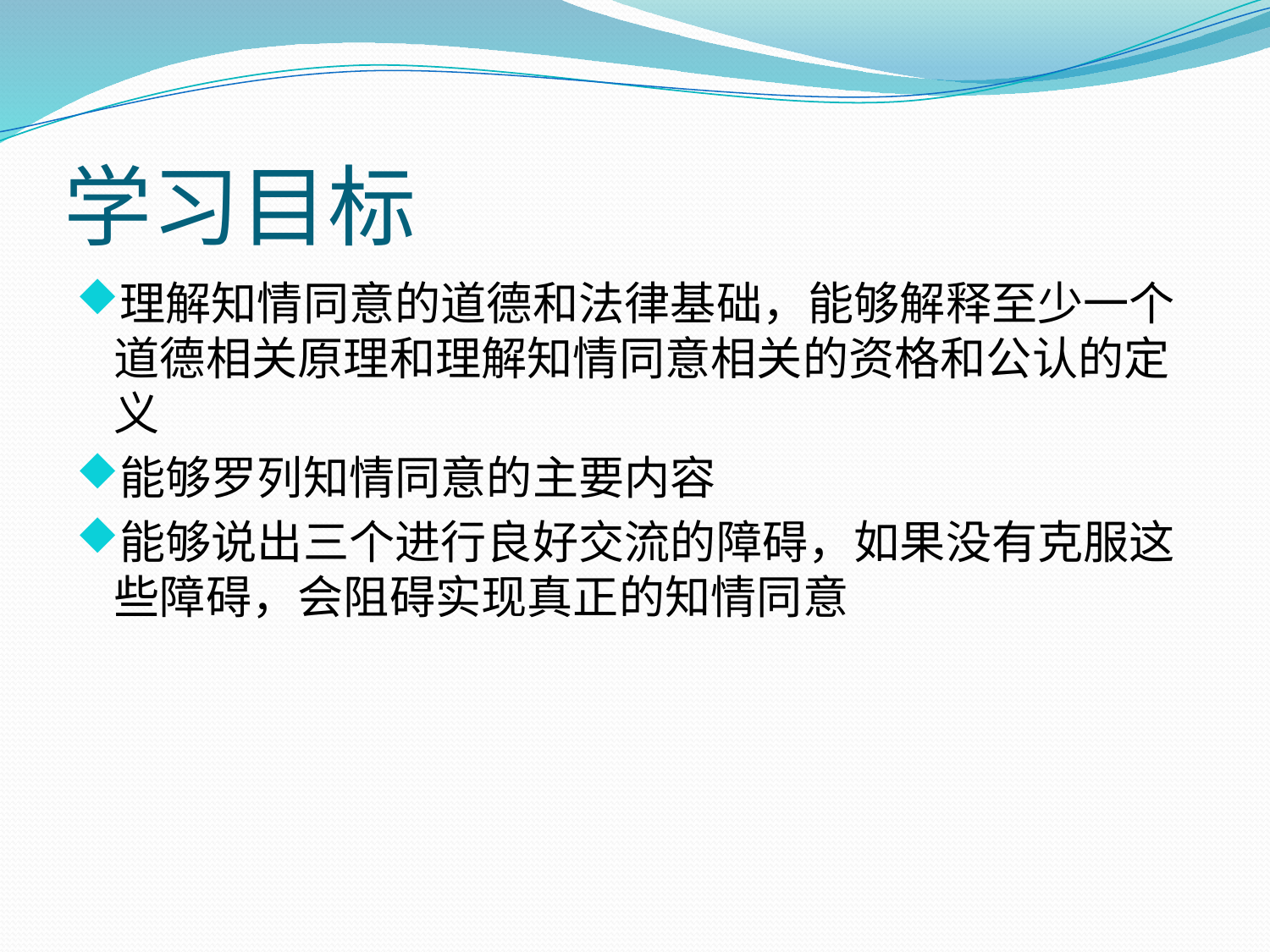

# 学习目标
理解知情同意的道德和法律基础，能够解释至少一个道德相关原理和理解知情同意相关的资格和公认的定义
能够罗列知情同意的主要内容
能够说出三个进行良好交流的障碍，如果没有克服这些障碍，会阻碍实现真正的知情同意